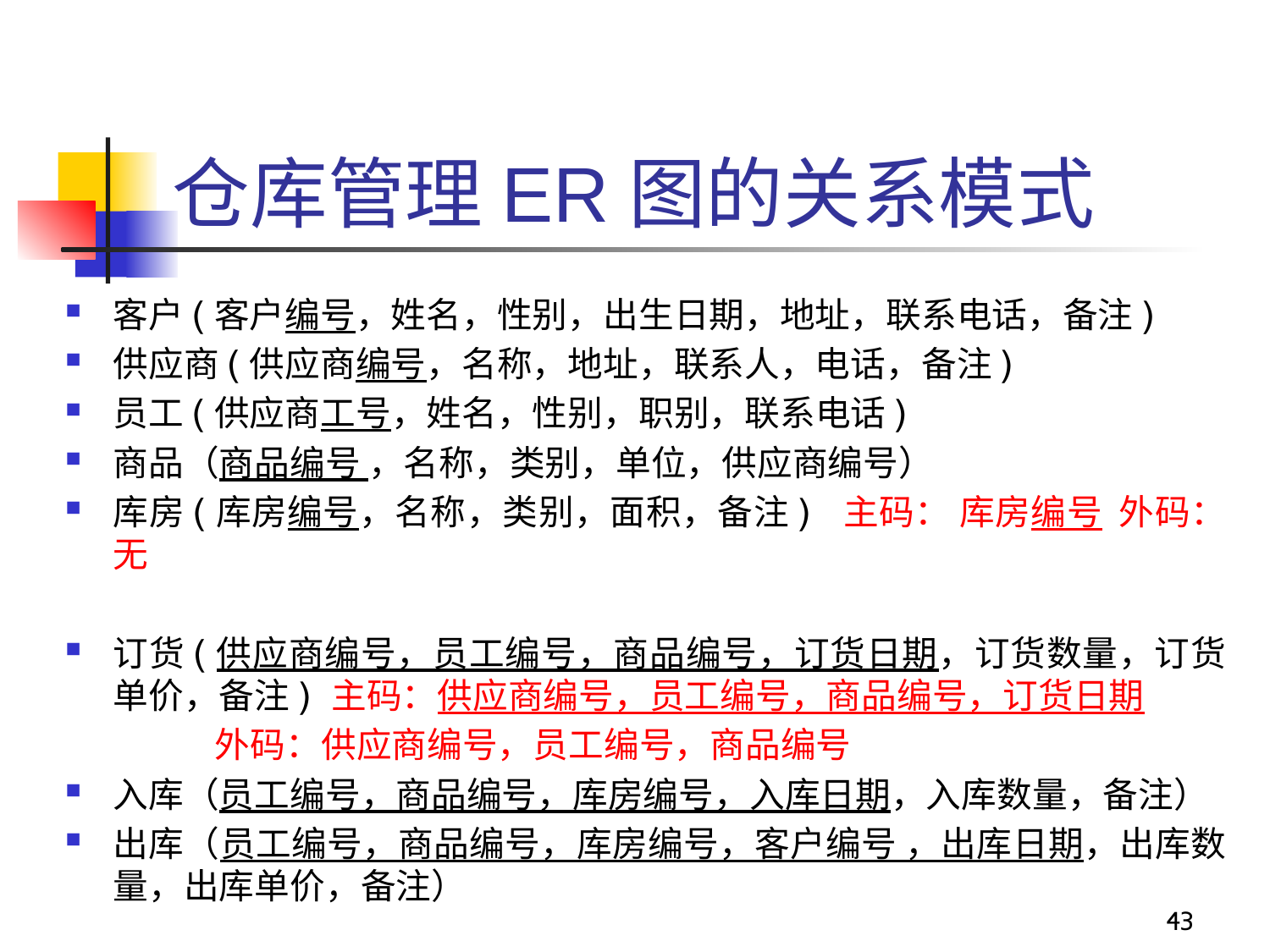

# 仓库管理ER图的关系模式
客户(客户编号，姓名，性别，出生日期，地址，联系电话，备注)
供应商(供应商编号，名称，地址，联系人，电话，备注)
员工(供应商工号，姓名，性别，职别，联系电话)
商品（商品编号 ，名称，类别，单位，供应商编号）
库房(库房编号，名称，类别，面积，备注)  主码： 库房编号  外码：无

订货(供应商编号，员工编号，商品编号，订货日期，订货数量，订货单价，备注) 主码：供应商编号，员工编号，商品编号，订货日期
                  外码：供应商编号，员工编号，商品编号
入库（员工编号，商品编号，库房编号，入库日期，入库数量，备注）
出库（员工编号，商品编号，库房编号，客户编号 ，出库日期，出库数量，出库单价，备注）

43